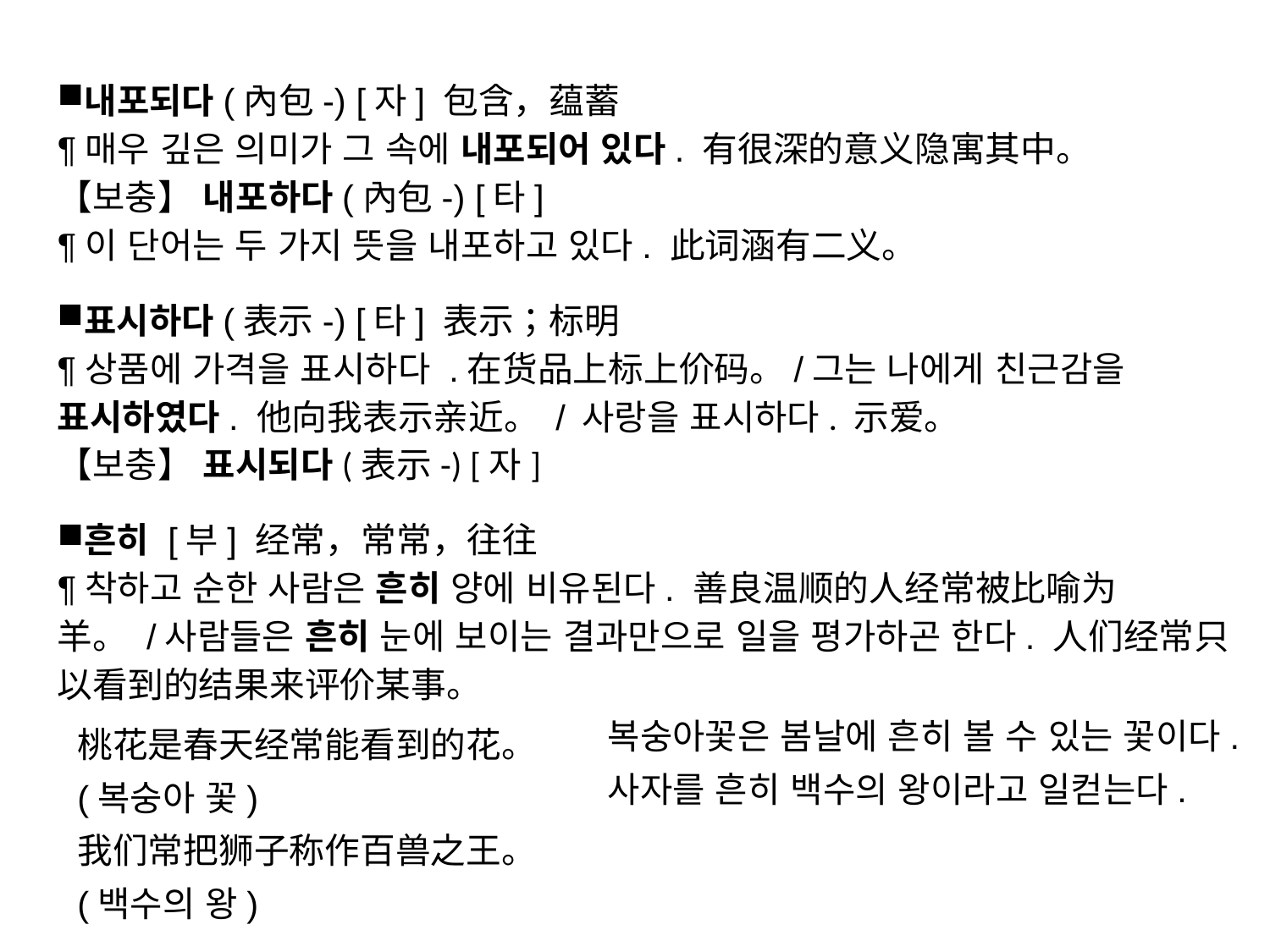

내포되다(內包-) [자] 包含，蕴蓄
¶매우 깊은 의미가 그 속에 내포되어 있다. 有很深的意义隐寓其中。
【보충】 내포하다(內包-) [타]
¶이 단어는 두 가지 뜻을 내포하고 있다. 此词涵有二义。

표시하다(表示-) [타] 表示；标明
¶상품에 가격을 표시하다 .在货品上标上价码。/그는 나에게 친근감을 표시하였다. 他向我表示亲近。 / 사랑을 표시하다. 示爱。
【보충】 표시되다(表示-) [자]
흔히 [부] 经常，常常，往往
¶착하고 순한 사람은 흔히 양에 비유된다. 善良温顺的人经常被比喻为羊。 /사람들은 흔히 눈에 보이는 결과만으로 일을 평가하곤 한다. 人们经常只以看到的结果来评价某事。
桃花是春天经常能看到的花。(복숭아 꽃)
我们常把狮子称作百兽之王。(백수의 왕)
복숭아꽃은 봄날에 흔히 볼 수 있는 꽃이다.
사자를 흔히 백수의 왕이라고 일컫는다.